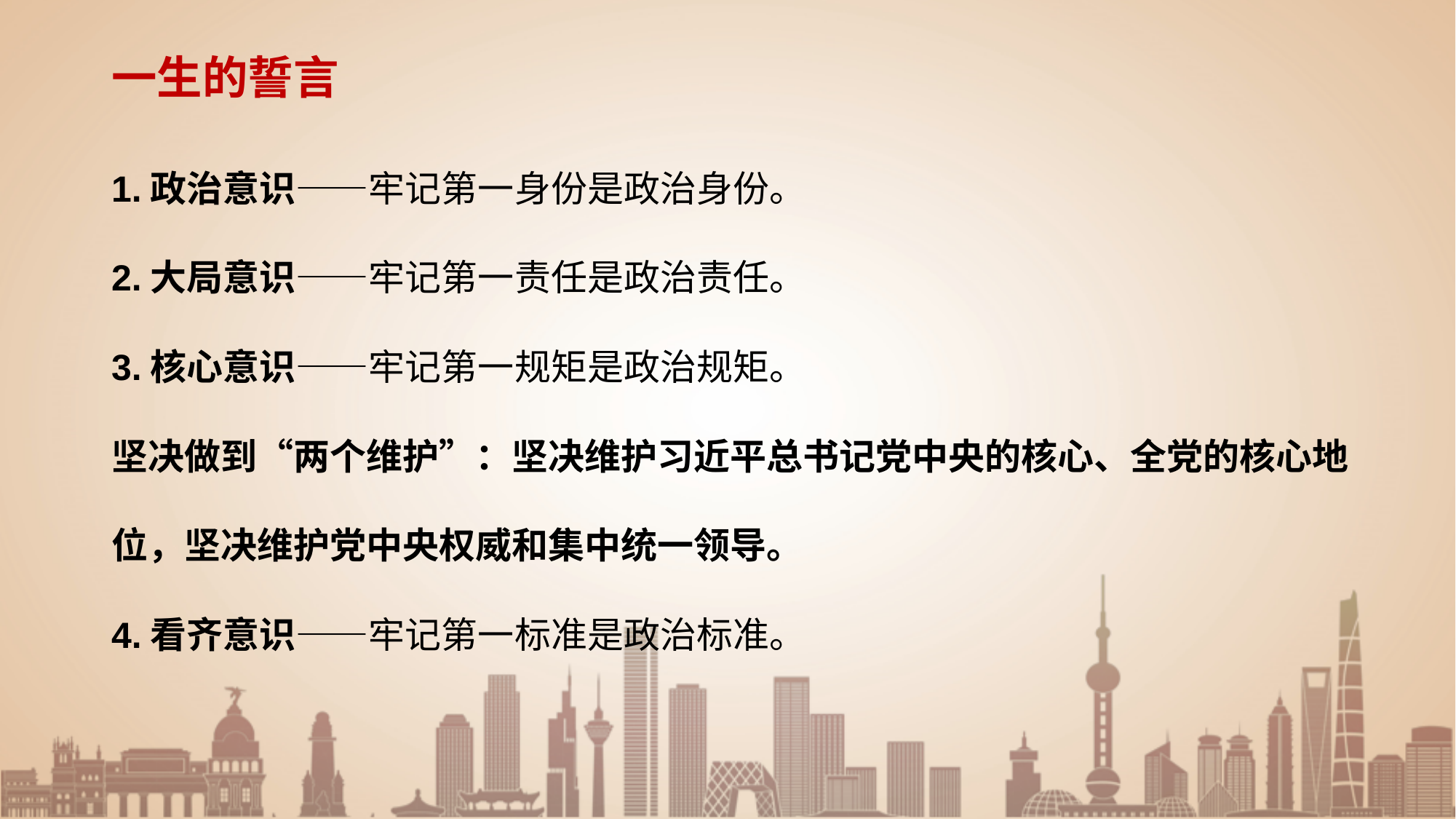

一生的誓言

1.政治意识——牢记第一身份是政治身份。
2.大局意识——牢记第一责任是政治责任。
3.核心意识——牢记第一规矩是政治规矩。
坚决做到“两个维护”：坚决维护习近平总书记党中央的核心、全党的核心地位，坚决维护党中央权威和集中统一领导。
4.看齐意识——牢记第一标准是政治标准。